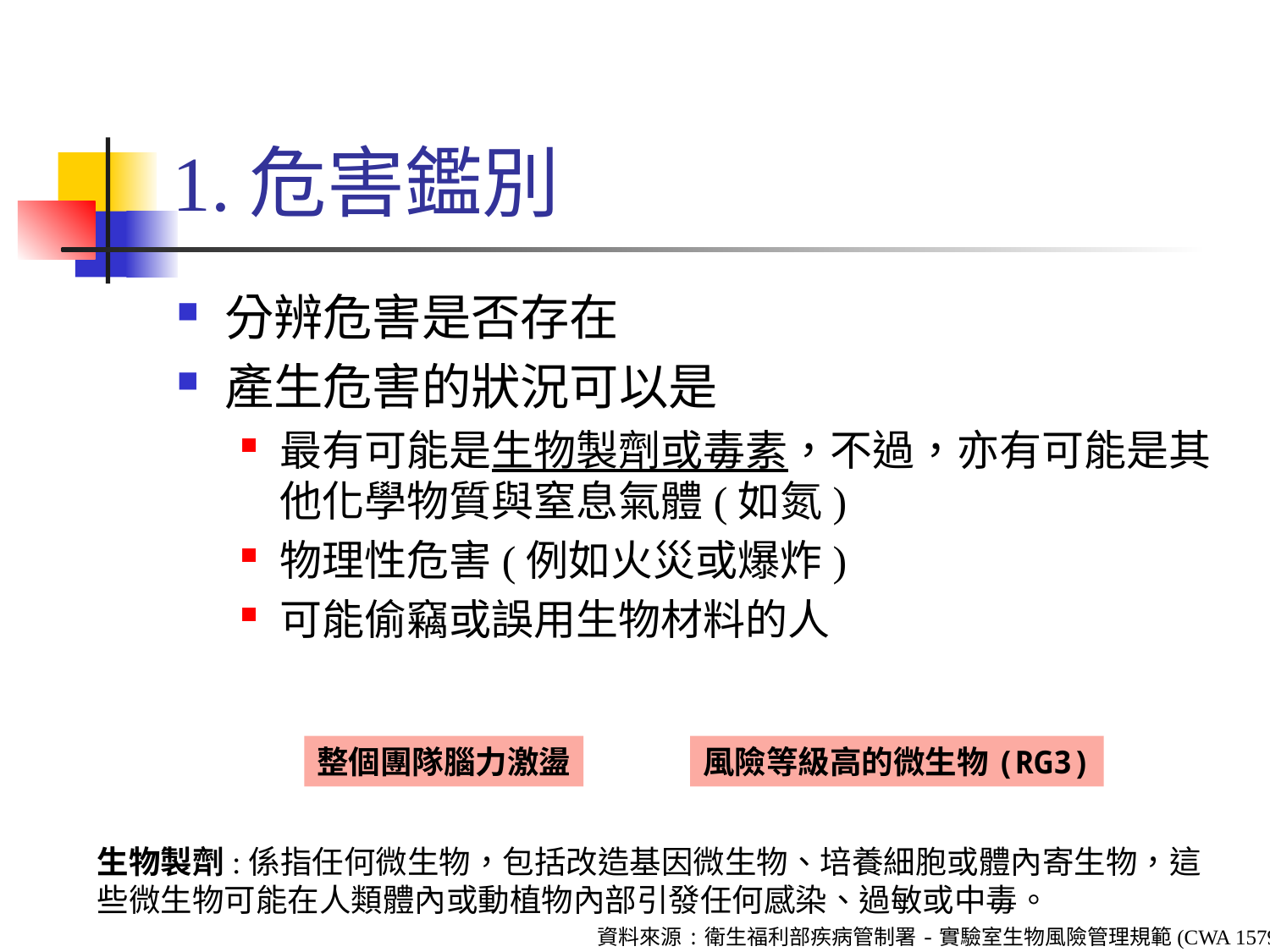

# 1.危害鑑別
分辨危害是否存在
產生危害的狀況可以是
最有可能是生物製劑或毒素，不過，亦有可能是其他化學物質與窒息氣體(如氮)
物理性危害(例如火災或爆炸)
可能偷竊或誤用生物材料的人

整個團隊腦力激盪
風險等級高的微生物(RG3)
生物製劑:係指任何微生物，包括改造基因微生物、培養細胞或體內寄生物，這些微生物可能在人類體內或動植物內部引發任何感染、過敏或中毒。
資料來源:衛生福利部疾病管制署-實驗室生物風險管理規範(CWA 15793)